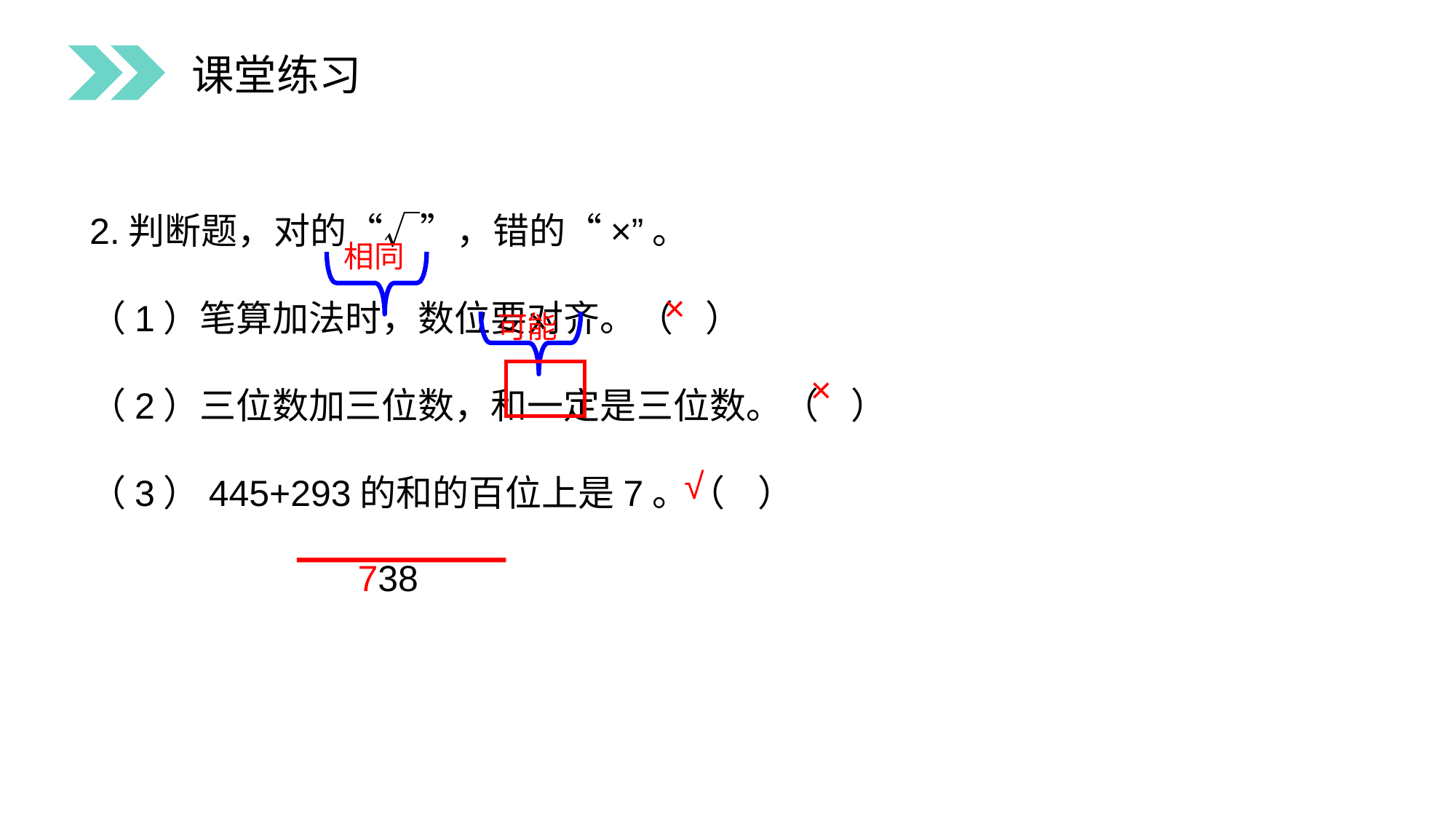

课堂练习
2.判断题，对的“√”，错的“×”。
（1）笔算加法时，数位要对齐。（    ）
（2）三位数加三位数，和一定是三位数。（    ）
（3）445+293的和的百位上是7。（    ）

相同

×

可能

×
√
738